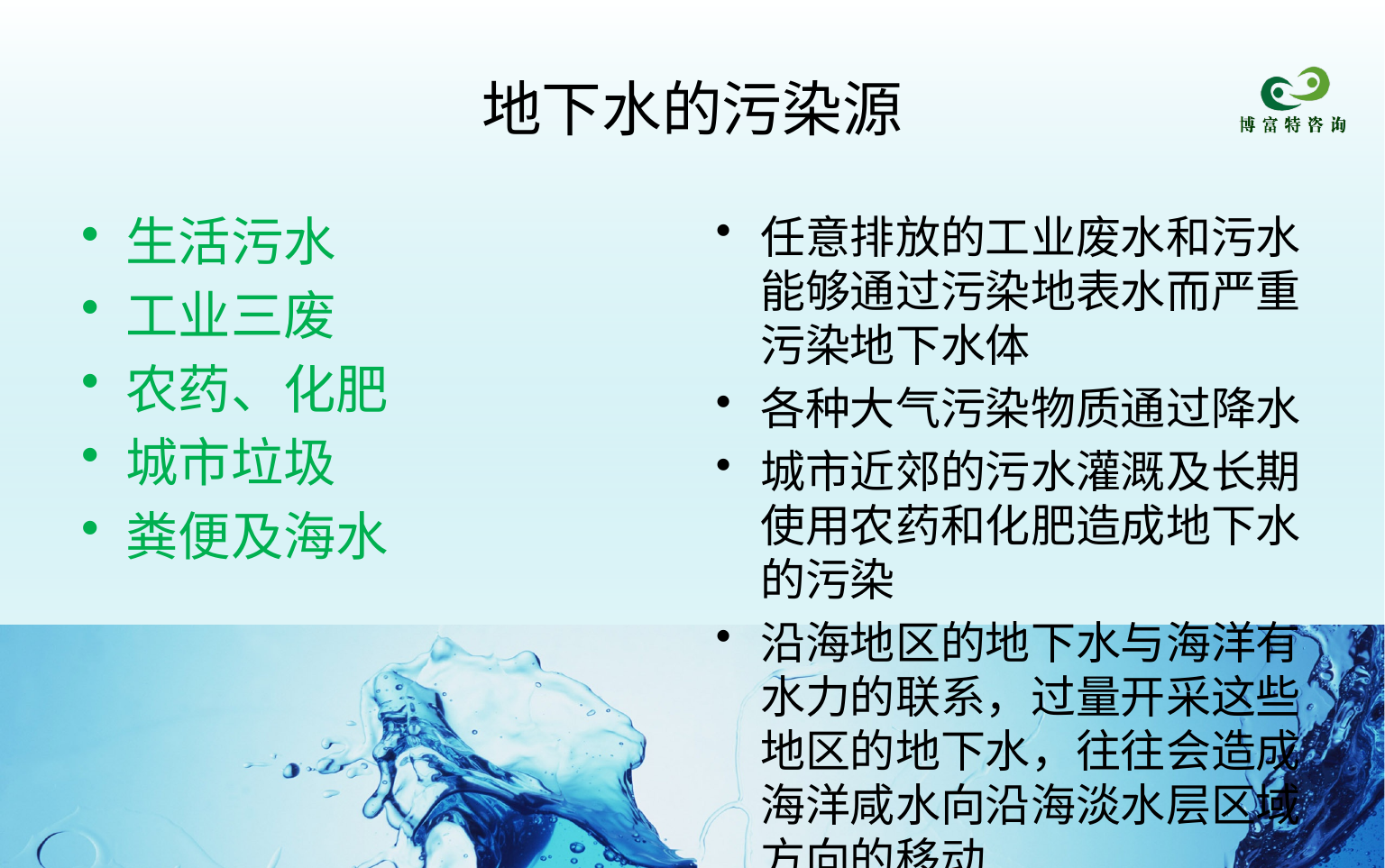

# 地下水的污染源
生活污水
工业三废
农药、化肥
城市垃圾
粪便及海水

任意排放的工业废水和污水能够通过污染地表水而严重污染地下水体
各种大气污染物质通过降水
城市近郊的污水灌溉及长期使用农药和化肥造成地下水的污染
沿海地区的地下水与海洋有水力的联系，过量开采这些地区的地下水，往往会造成海洋咸水向沿海淡水层区域方向的移动